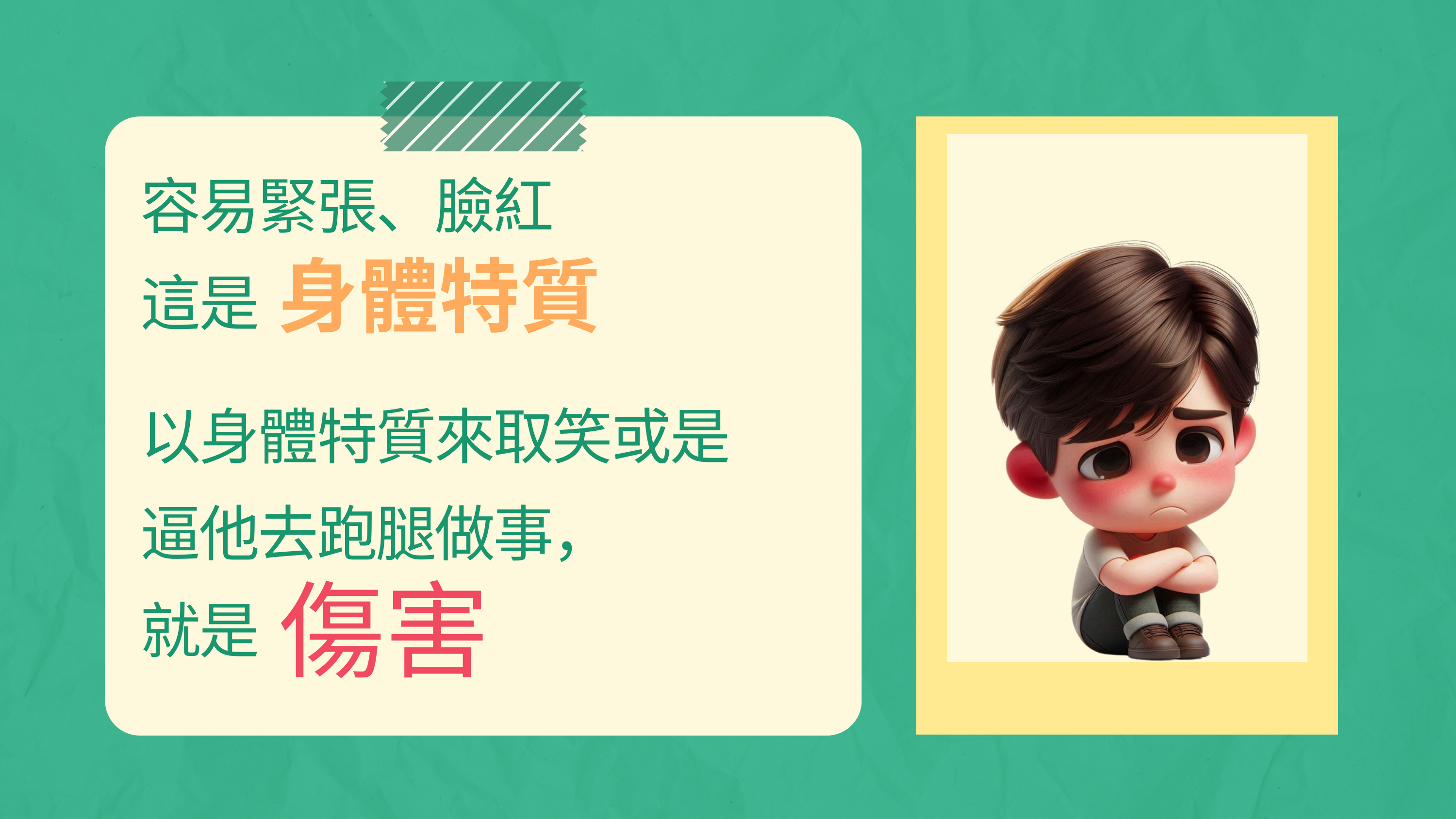

容易緊張、臉紅
這是

以身體特質來取笑或是
逼他去跑腿做事，
就是
身體特質
傷害